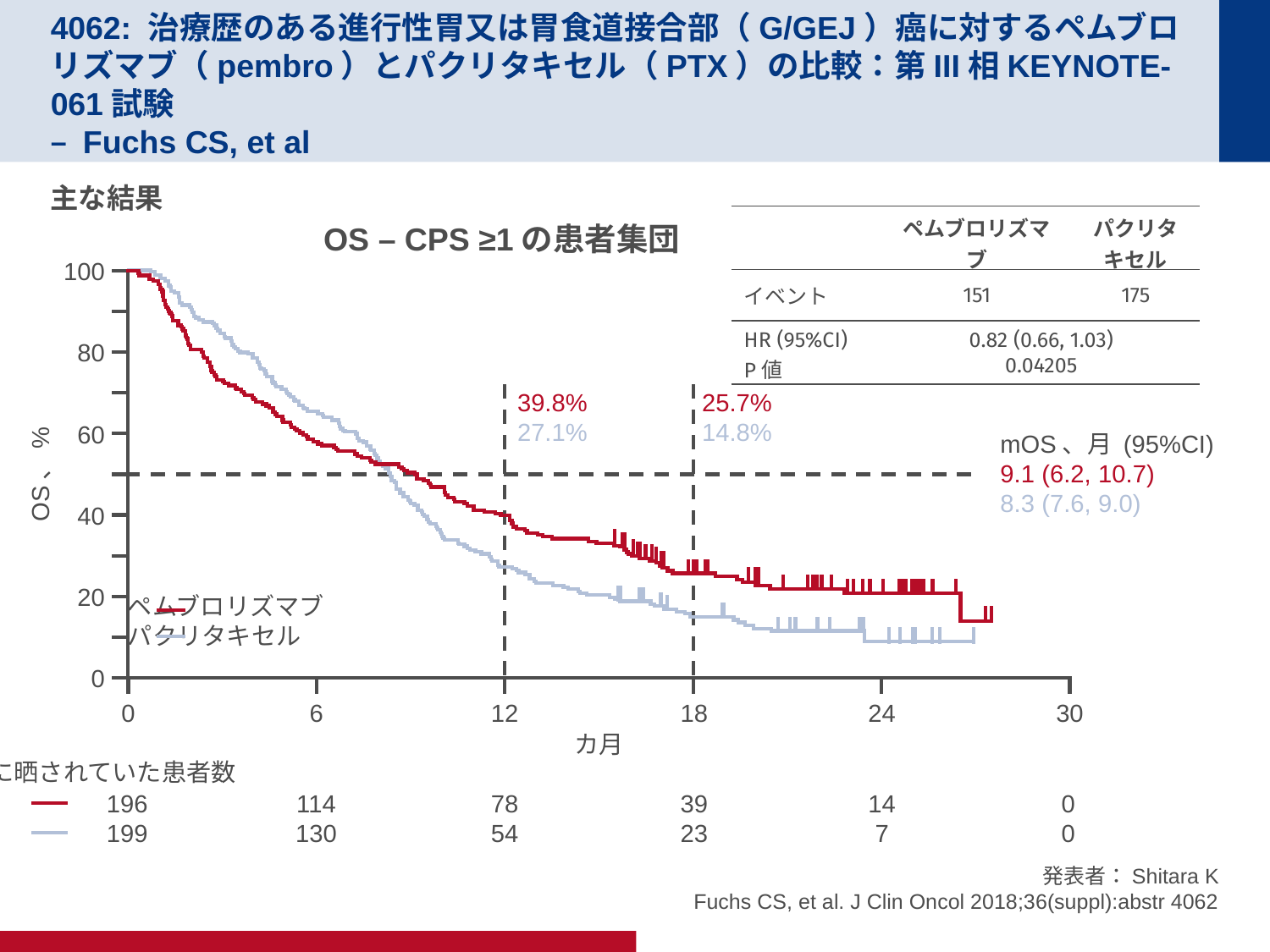

# 4062: 治療歴のある進行性胃又は胃食道接合部（G/GEJ）癌に対するペムブロリズマブ（pembro）とパクリタキセル（PTX）の比較：第III相KEYNOTE-061試験 – Fuchs CS, et al
主な結果

|  | ペムブロリズマブ | パクリタキセル |
| --- | --- | --- |
| イベント | 151 | 175 |
| HR (95%CI) P値 | 0.82 (0.66, 1.03) 0.04205 |  |
OS – CPS ≥1の患者集団
100

80
39.8%
27.1%
25.7%
14.8%
60
mOS、月 (95%CI)
9.1 (6.2, 10.7)
8.3 (7.6, 9.0)
OS、%
40
20
ペムブロリズマブ
パクリタキセル
0
0
6
12
18
24
30
カ月
リスクに晒されていた患者数
196
199
114
130
78
54
39
23
14
7
0
0

発表者：Shitara K
Fuchs CS, et al. J Clin Oncol 2018;36(suppl):abstr 4062